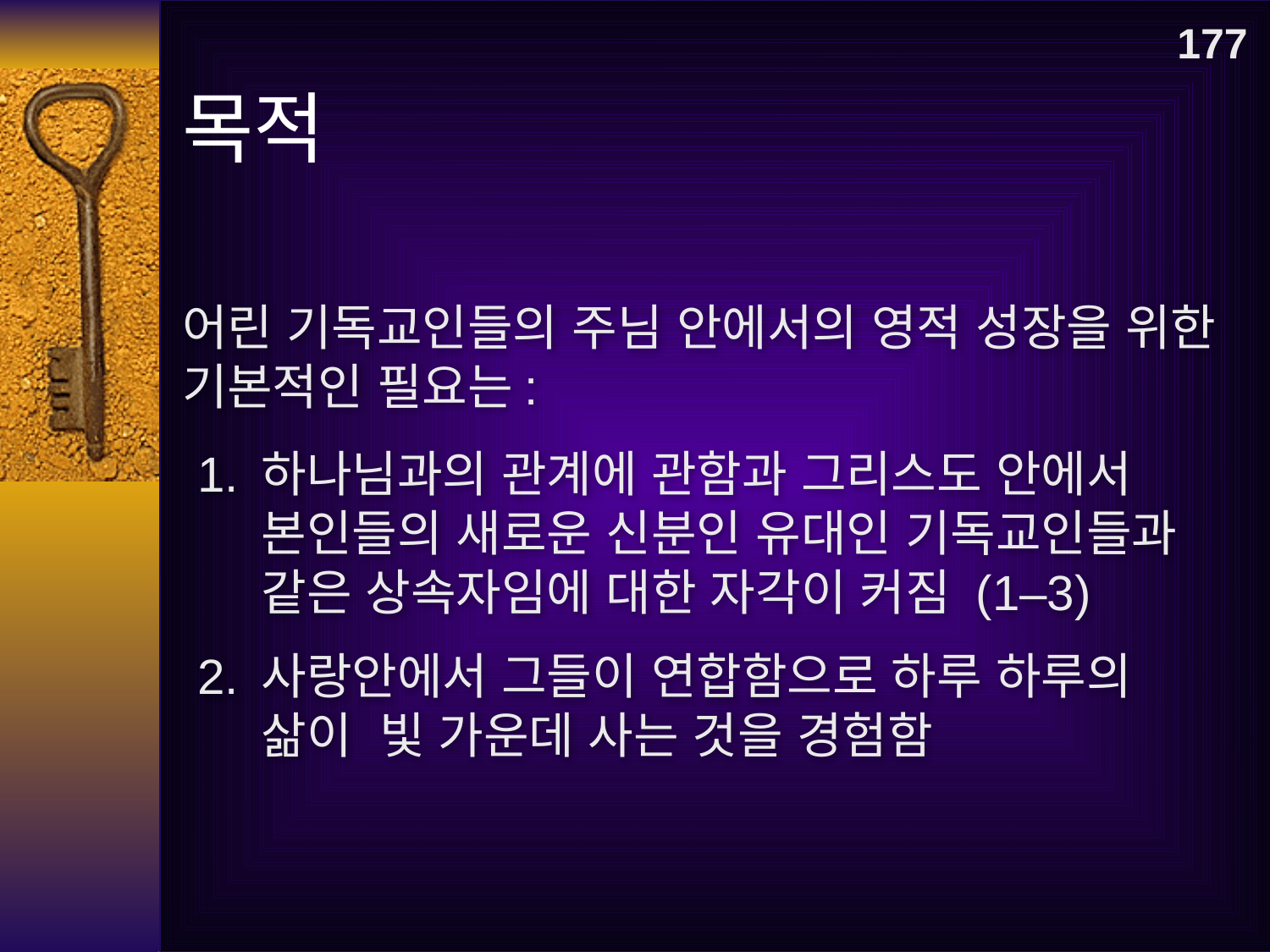

177
목적
어린 기독교인들의 주님 안에서의 영적 성장을 위한 기본적인 필요는:
하나님과의 관계에 관함과 그리스도 안에서 본인들의 새로운 신분인 유대인 기독교인들과 같은 상속자임에 대한 자각이 커짐 (1–3)
사랑안에서 그들이 연합함으로 하루 하루의 삶이  빛 가운데 사는 것을 경험함